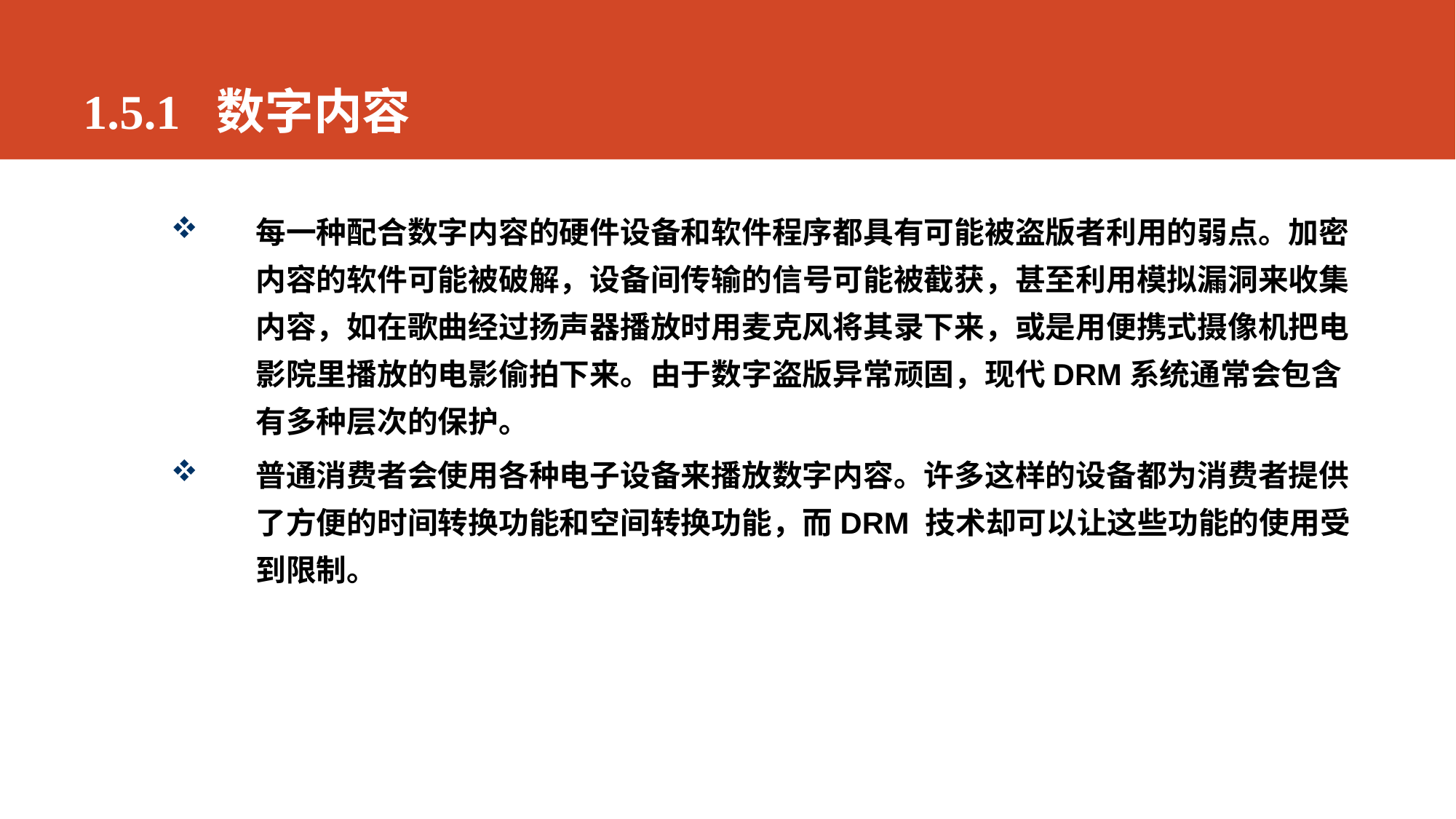

# 1.5.1  数字内容
每一种配合数字内容的硬件设备和软件程序都具有可能被盗版者利用的弱点。加密内容的软件可能被破解，设备间传输的信号可能被截获，甚至利用模拟漏洞来收集内容，如在歌曲经过扬声器播放时用麦克风将其录下来，或是用便携式摄像机把电影院里播放的电影偷拍下来。由于数字盗版异常顽固，现代DRM系统通常会包含有多种层次的保护。
普通消费者会使用各种电子设备来播放数字内容。许多这样的设备都为消费者提供了方便的时间转换功能和空间转换功能，而DRM 技术却可以让这些功能的使用受到限制。